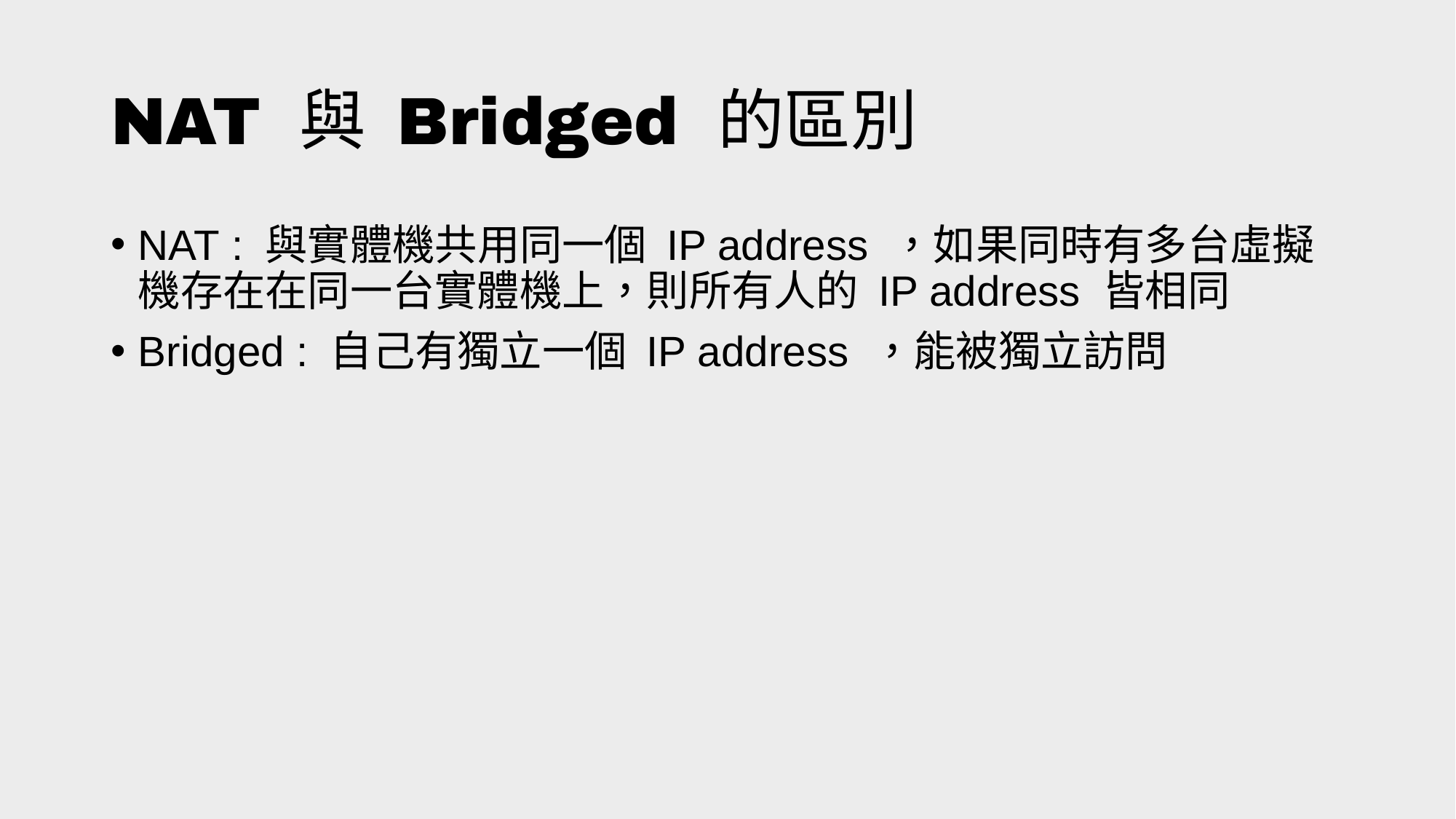

# NAT 與 Bridged 的區別
NAT : 與實體機共用同一個 IP address ，如果同時有多台虛擬機存在在同一台實體機上，則所有人的 IP address 皆相同
Bridged : 自己有獨立一個 IP address ，能被獨立訪問